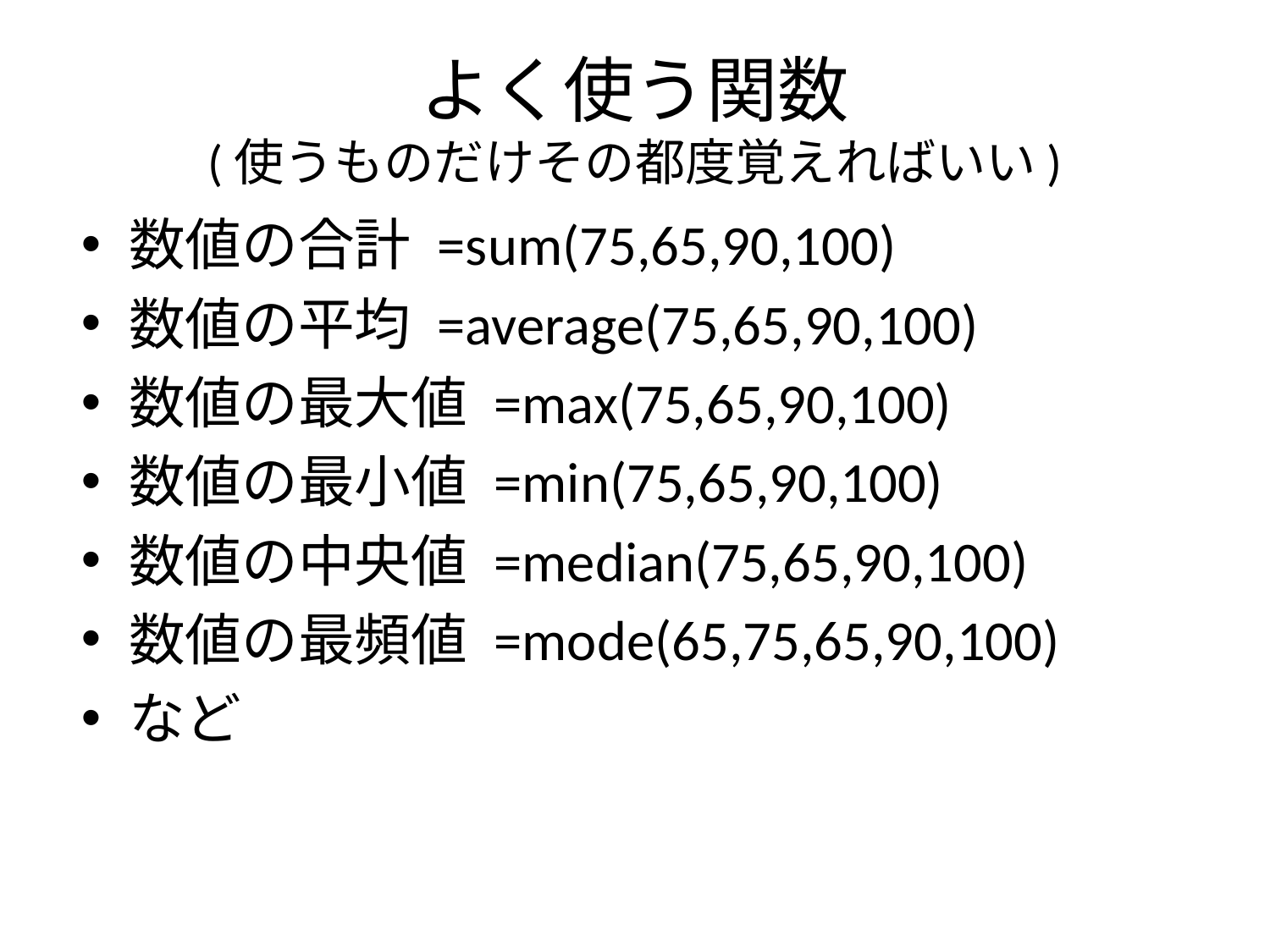

# よく使う関数 (使うものだけその都度覚えればいい)
数値の合計 =sum(75,65,90,100)
数値の平均 =average(75,65,90,100)
数値の最大値 =max(75,65,90,100)
数値の最小値 =min(75,65,90,100)
数値の中央値 =median(75,65,90,100)
数値の最頻値 =mode(65,75,65,90,100)
など